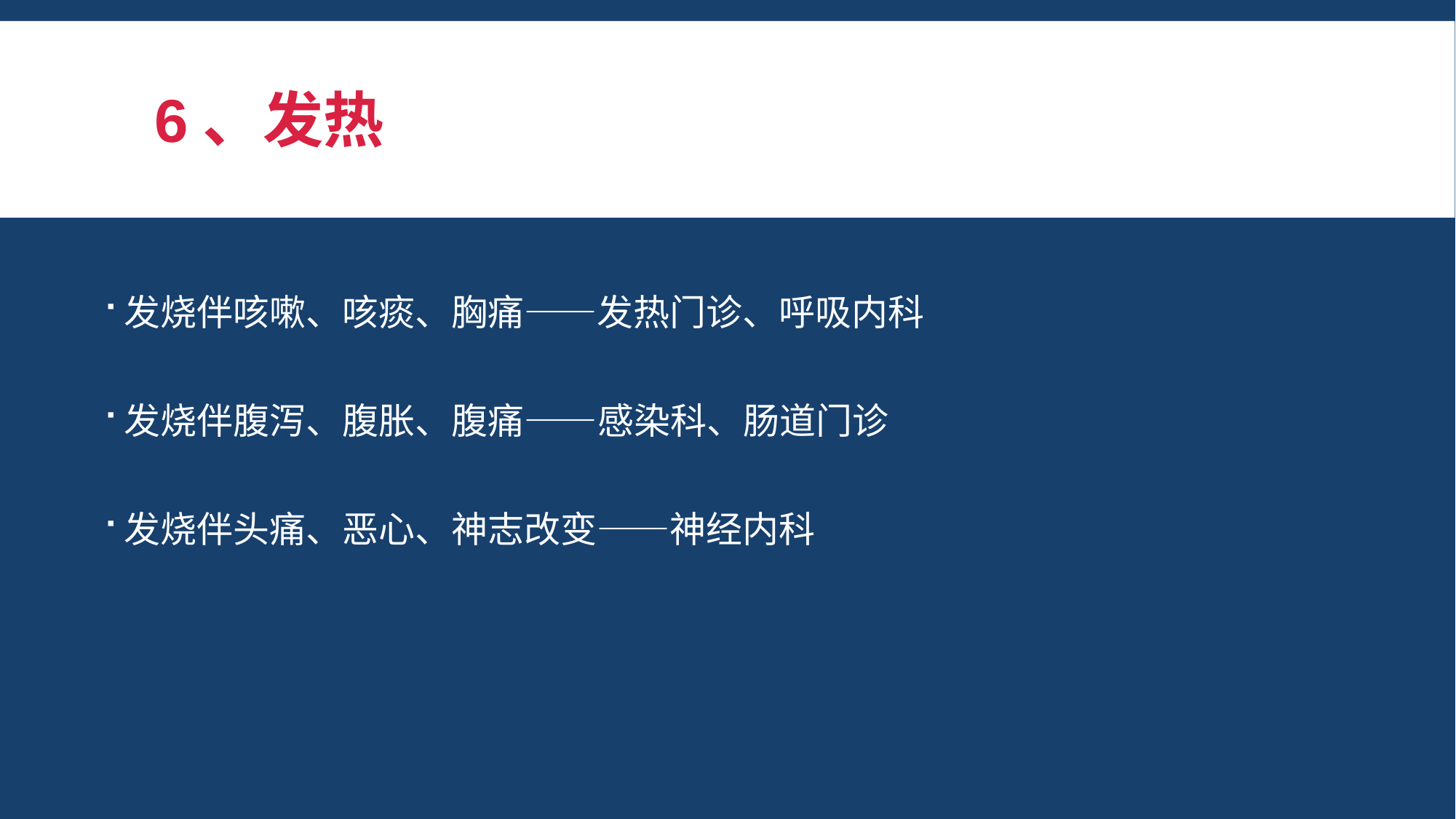

# 6、发热
发烧伴咳嗽、咳痰、胸痛——发热门诊、呼吸内科
发烧伴腹泻、腹胀、腹痛——感染科、肠道门诊
发烧伴头痛、恶心、神志改变——神经内科